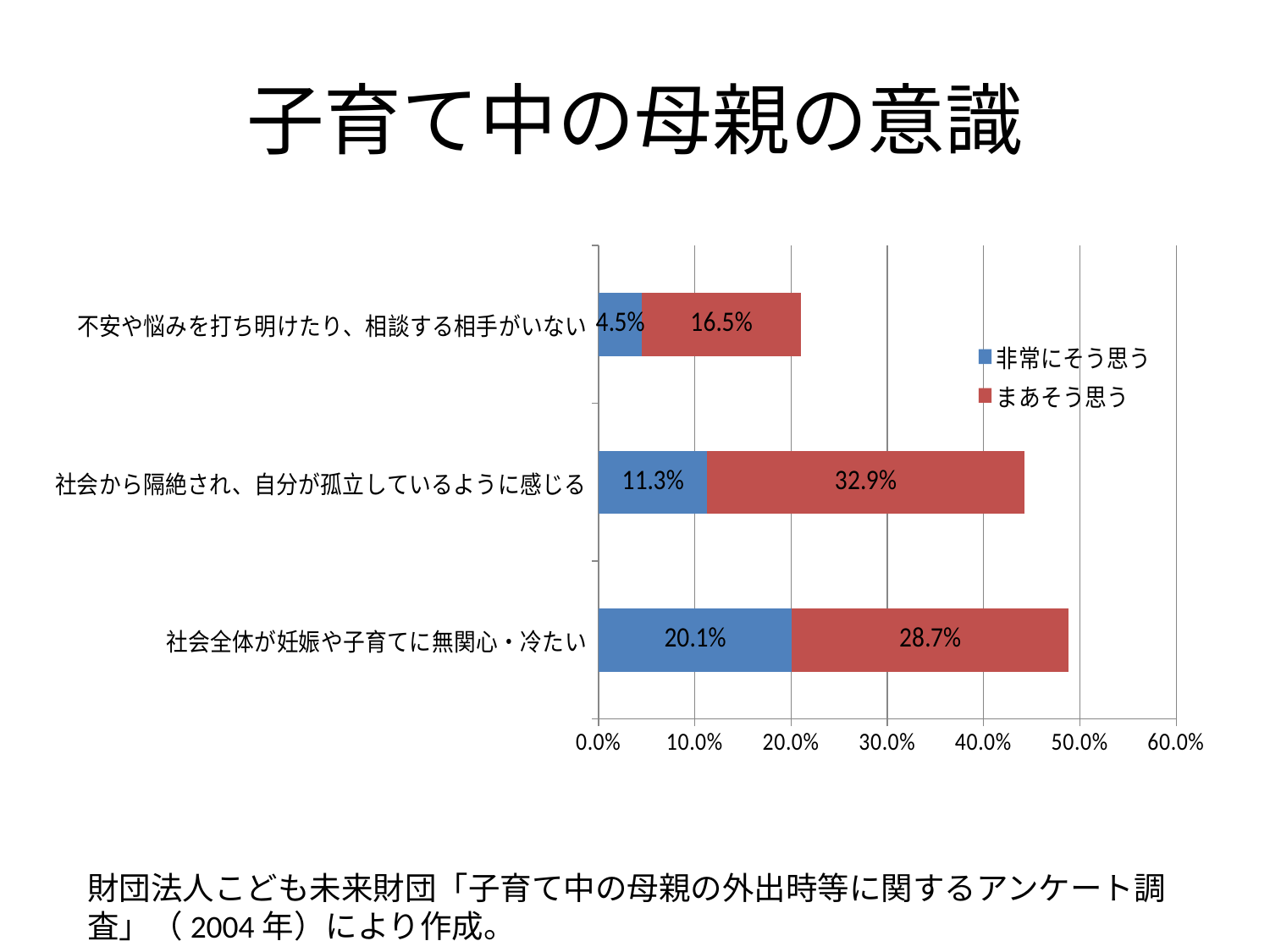

# 子育て中の母親の意識

### Chart

| Category | 非常にそう思う | まあそう思う |
|---|---|---|
| 社会全体が妊娠や子育てに無関心・冷たい | 0.201 | 0.287 |
| 社会から隔絶され、自分が孤立しているように感じる | 0.113 | 0.329 |
| 不安や悩みを打ち明けたり、相談する相手がいない | 0.045 | 0.165 |
財団法人こども未来財団「子育て中の母親の外出時等に関するアンケート調査」（2004年）により作成。